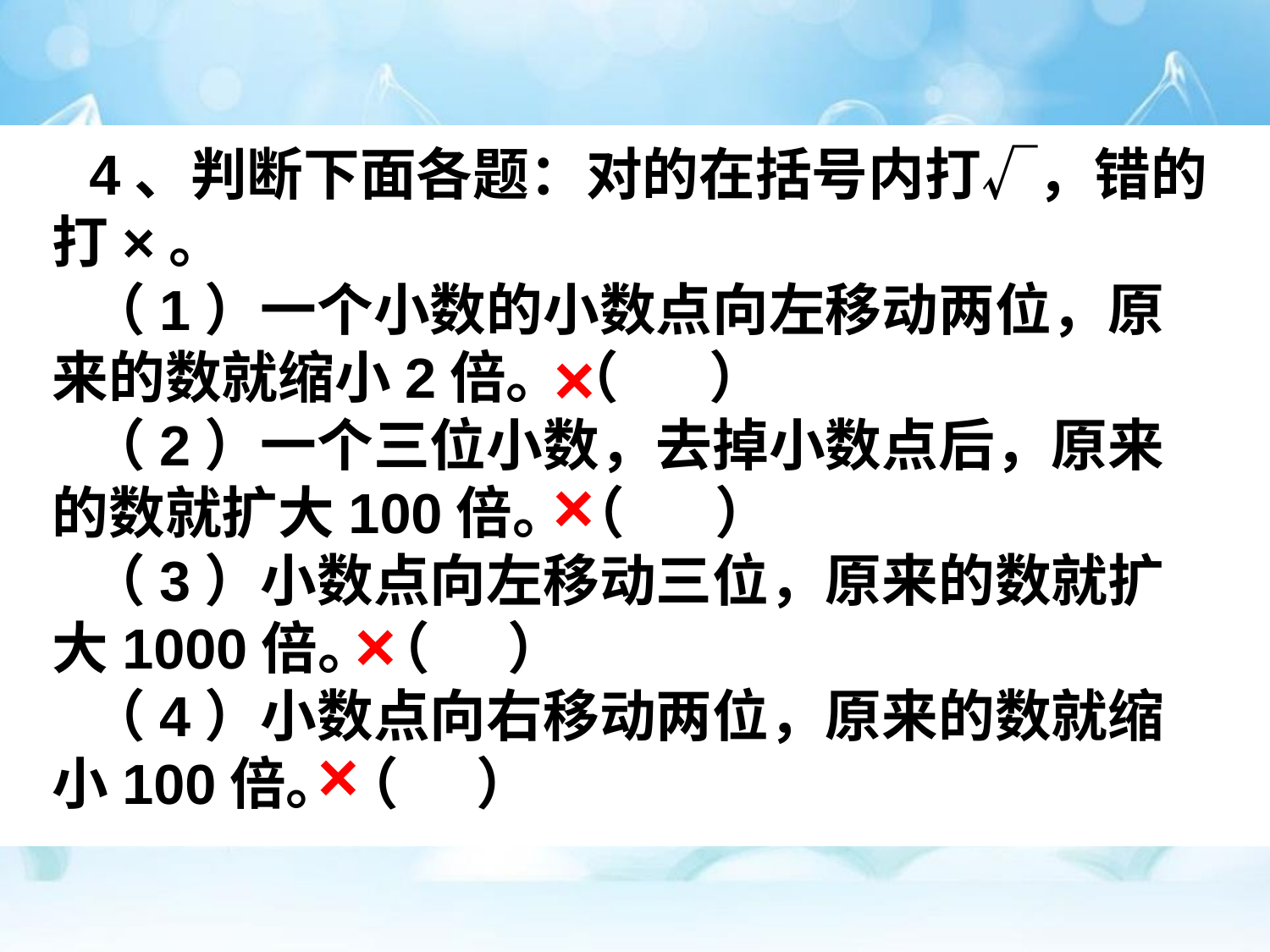

4、判断下面各题：对的在括号内打√，错的打×。
（1）一个小数的小数点向左移动两位，原来的数就缩小2倍。（       ）
（2）一个三位小数，去掉小数点后，原来的数就扩大100倍。（       ）
（3）小数点向左移动三位，原来的数就扩大1000倍。（      ）
（4）小数点向右移动两位，原来的数就缩小100倍。（      ）
×
×
×
×